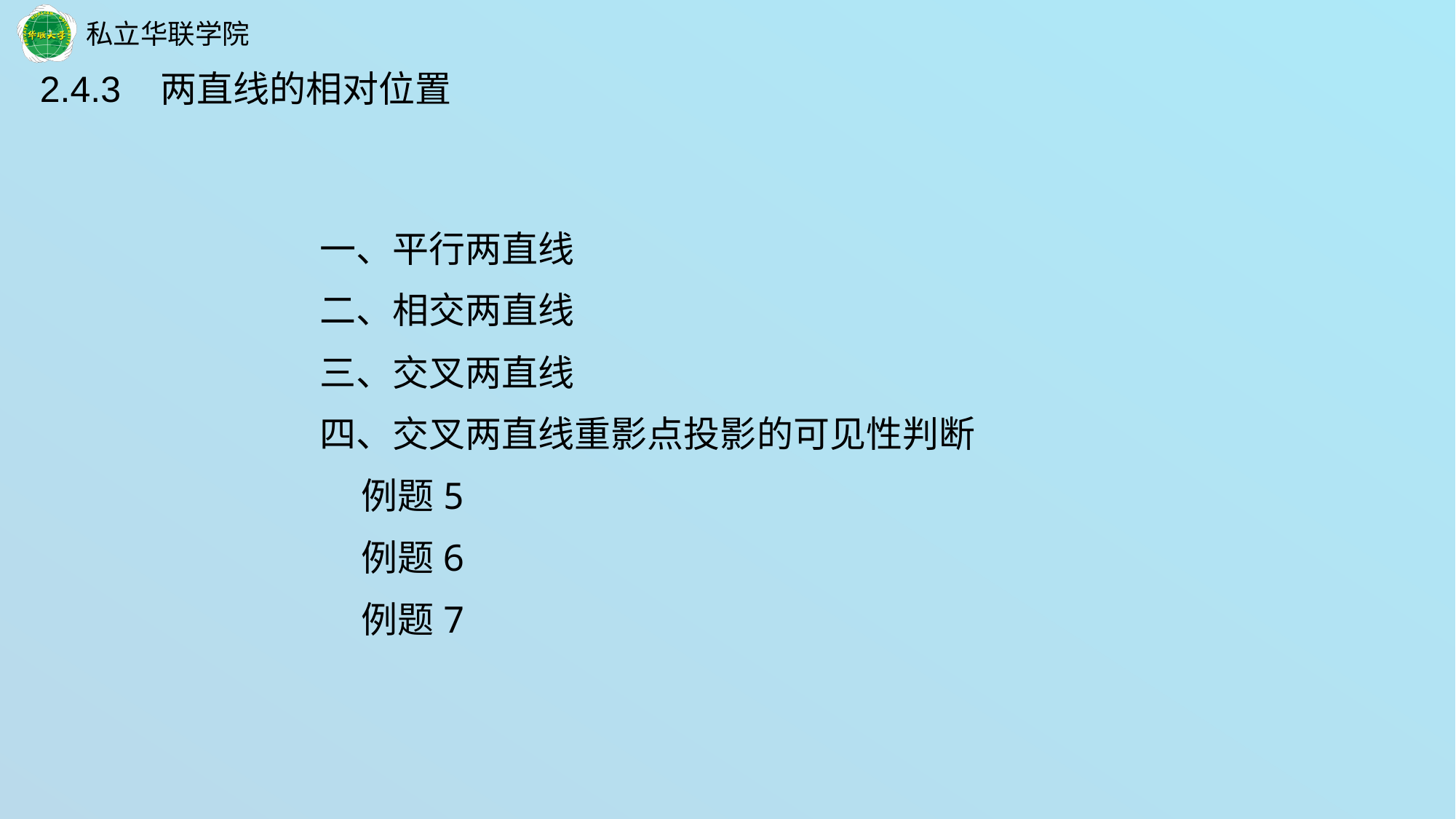

2.4.3   两直线的相对位置
一、平行两直线
二、相交两直线
三、交叉两直线
四、交叉两直线重影点投影的可见性判断
    例题5
    例题6
    例题7